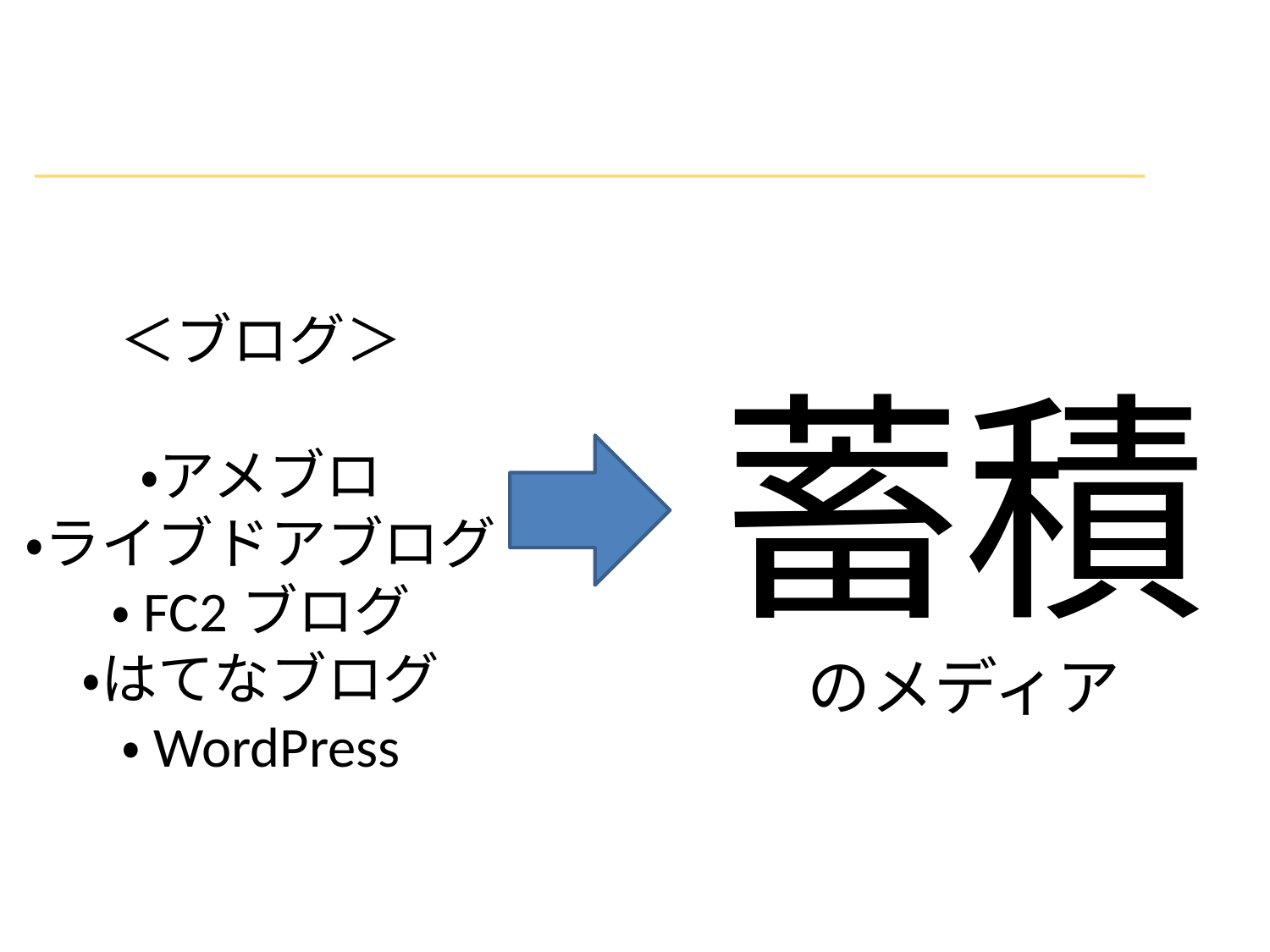

＜ブログ＞

・アメブロ
・ライブドアブログ
・FC2ブログ
・はてなブログ
・WordPress
蓄積
のメディア